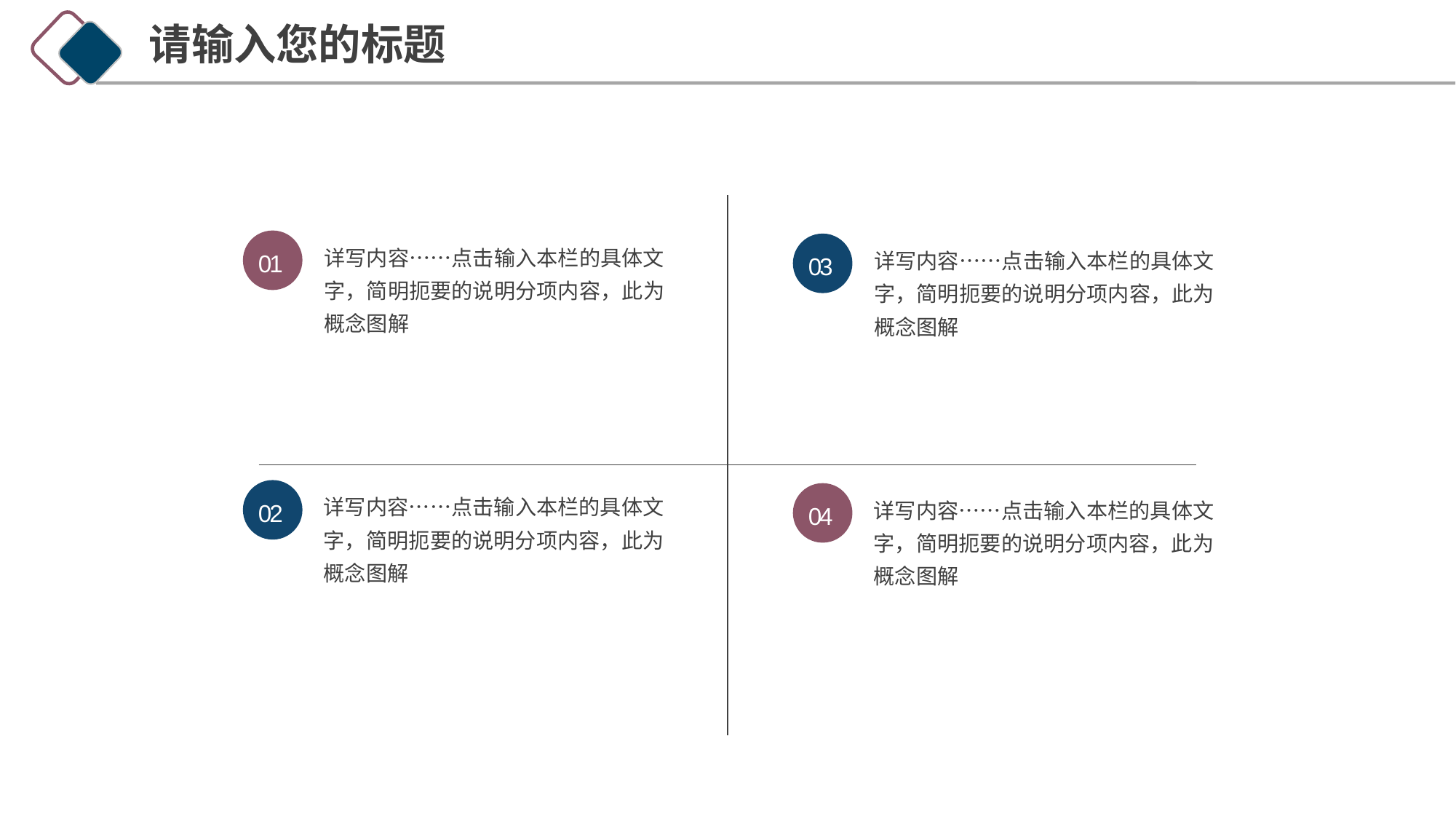

请输入您的标题

01
详写内容……点击输入本栏的具体文字，简明扼要的说明分项内容，此为概念图解

03
详写内容……点击输入本栏的具体文字，简明扼要的说明分项内容，此为概念图解

02
详写内容……点击输入本栏的具体文字，简明扼要的说明分项内容，此为概念图解

04
详写内容……点击输入本栏的具体文字，简明扼要的说明分项内容，此为概念图解